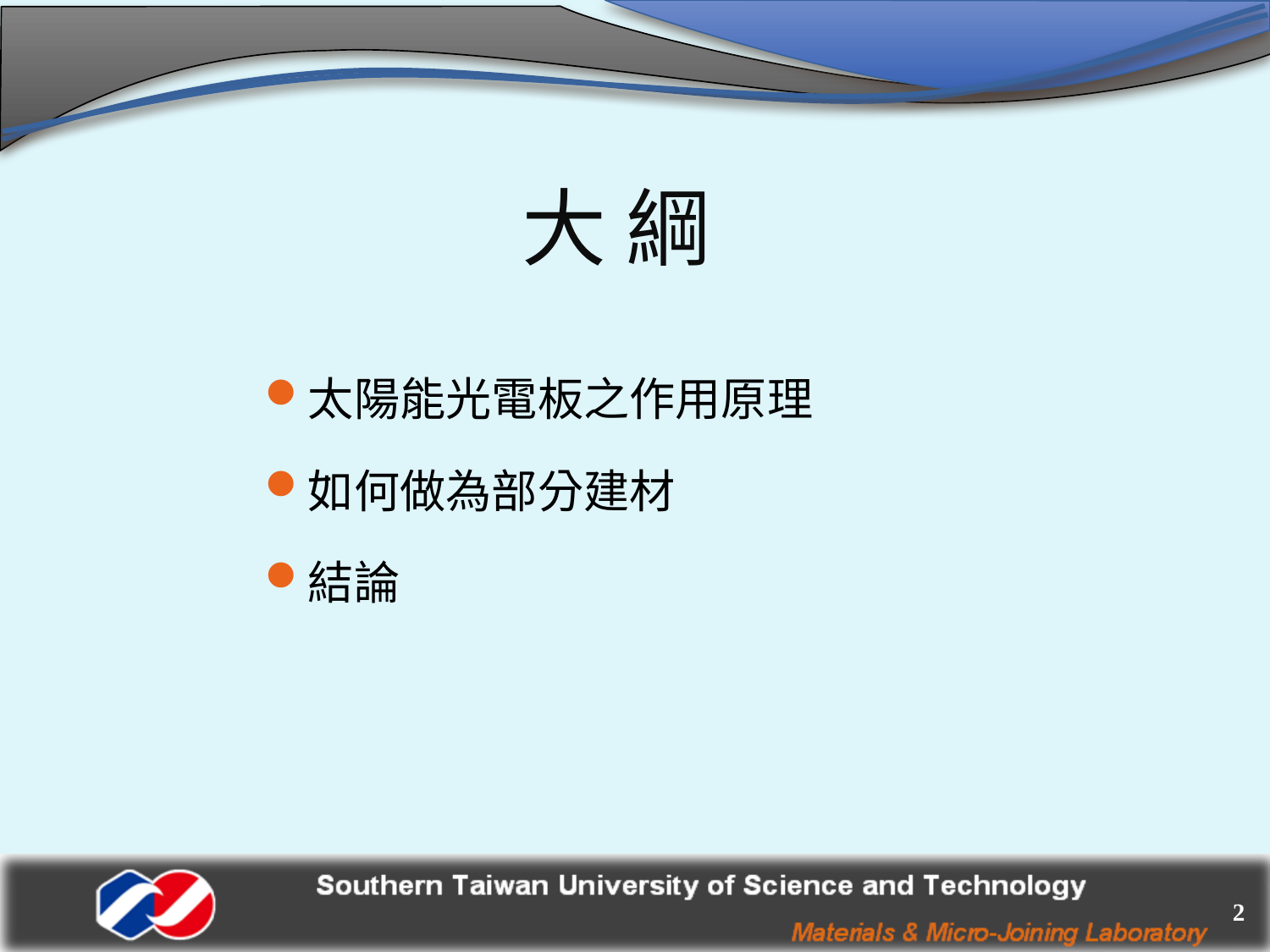

# 大 綱
太陽能光電板之作用原理
如何做為部分建材
結論
2